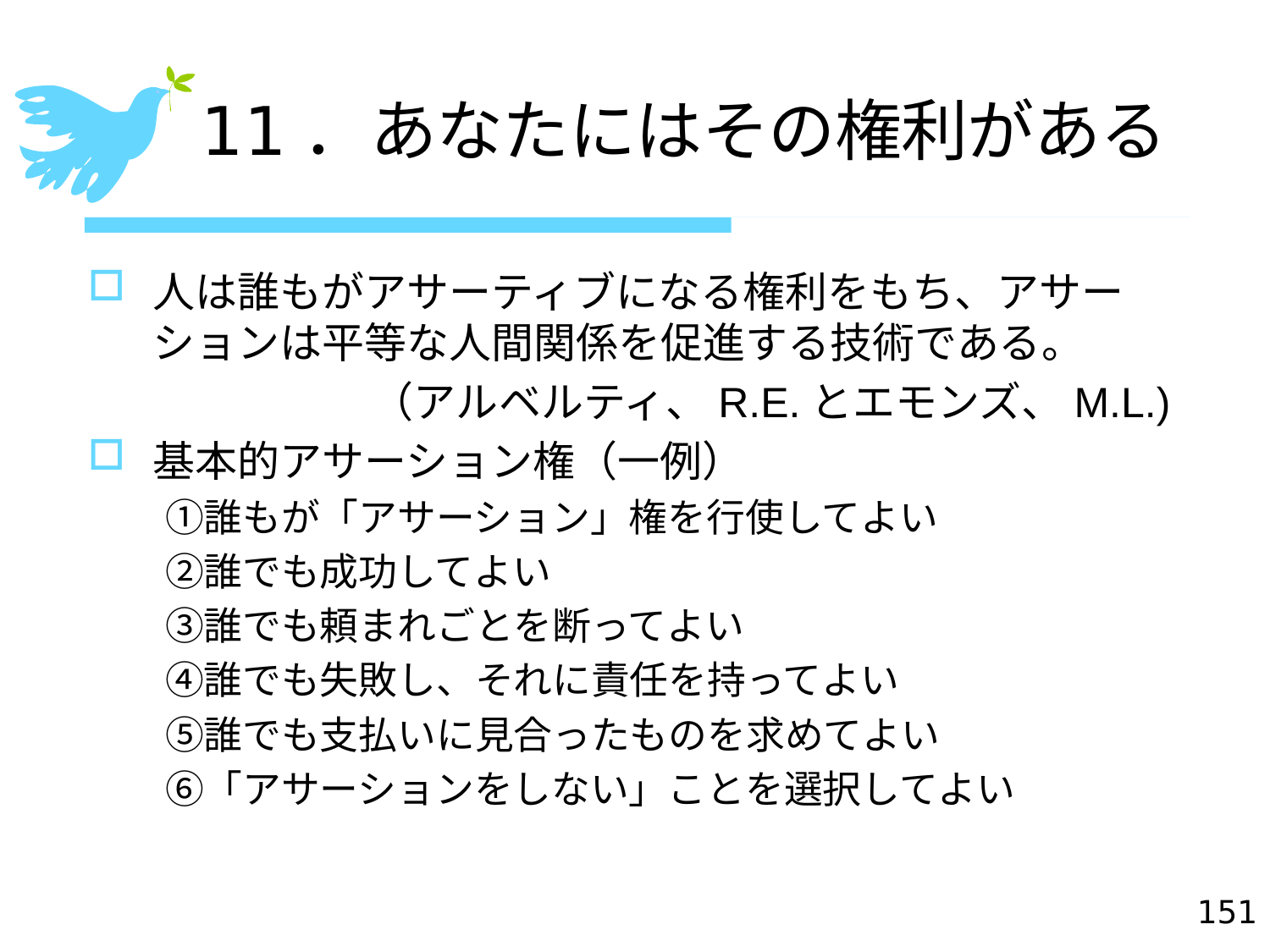

11．あなたにはその権利がある
#
人は誰もがアサーティブになる権利をもち、アサーションは平等な人間関係を促進する技術である。
　　                     （アルベルティ、R.E.とエモンズ、M.L.)
基本的アサーション権（一例）
　　①誰もが「アサーション」権を行使してよい
　　②誰でも成功してよい
　　③誰でも頼まれごとを断ってよい
　　④誰でも失敗し、それに責任を持ってよい
　　⑤誰でも支払いに見合ったものを求めてよい
　　⑥「アサーションをしない」ことを選択してよい

151